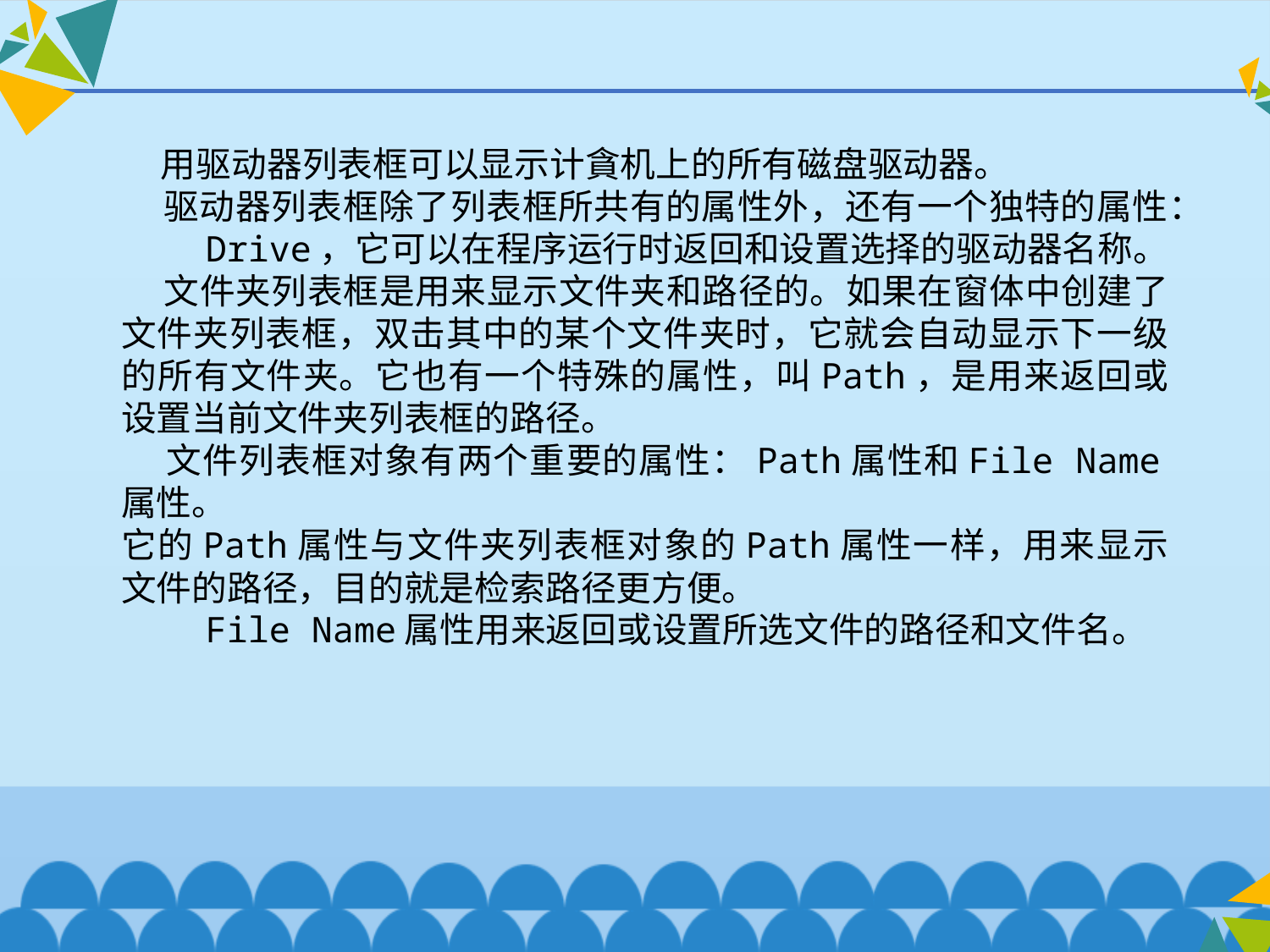

用驱动器列表框可以显示计貪机上的所有磁盘驱动器。
    驱动器列表框除了列表框所共有的属性外，还有一个独特的属性：
    Drive，它可以在程序运行时返回和设置选择的驱动器名称。
    文件夹列表框是用来显示文件夹和路径的。如果在窗体中创建了文件夹列表框，双击其中的某个文件夹时，它就会自动显示下一级的所有文件夹。它也有一个特殊的属性，叫Path，是用来返回或设置当前文件夹列表框的路径。
    文件列表框对象有两个重要的属性：Path属性和File Name属性。
它的Path属性与文件夹列表框对象的Path属性一样，用来显示文件的路径，目的就是检索路径更方便。
    File Name属性用来返回或设置所选文件的路径和文件名。